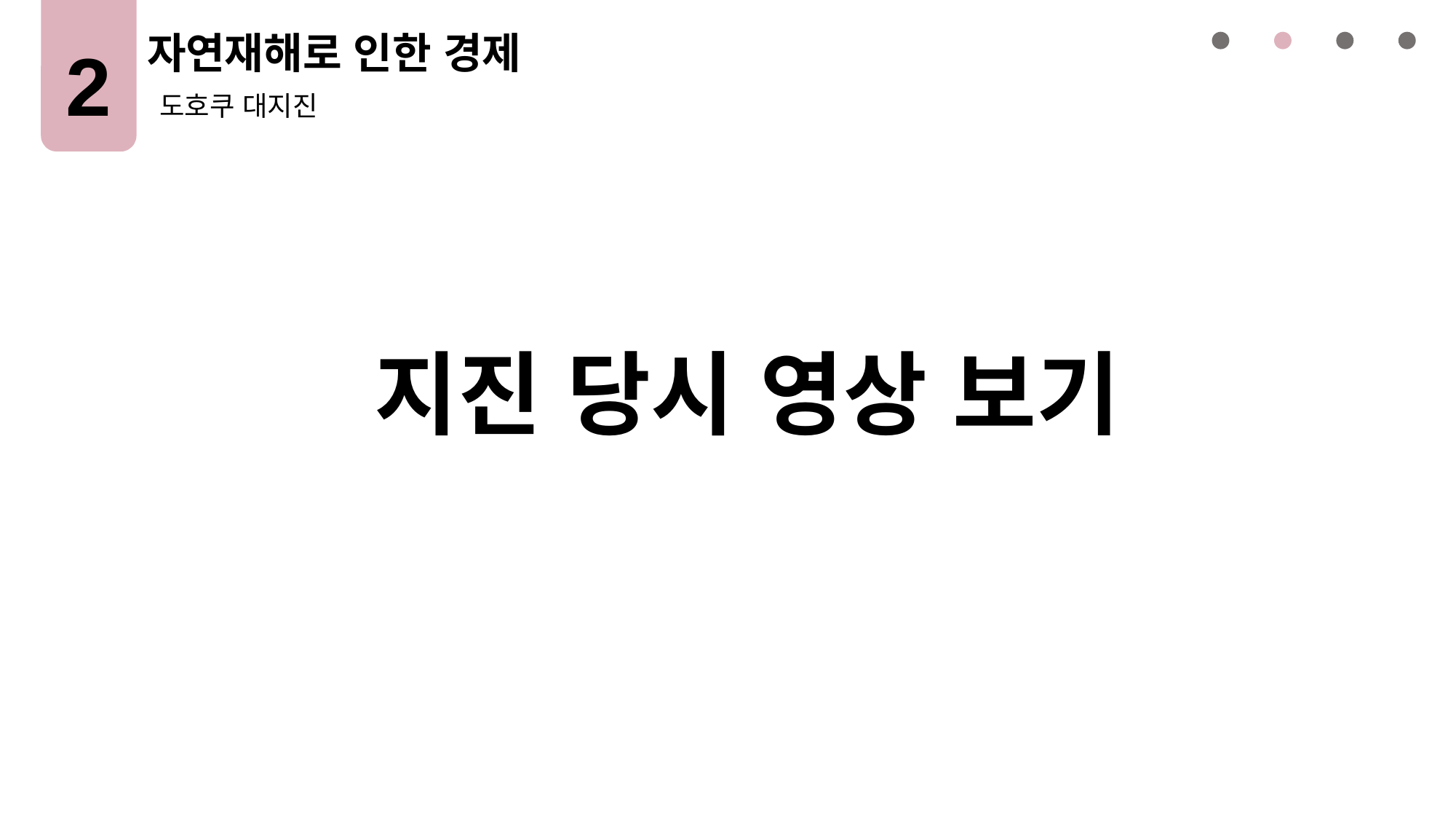

2
자연재해로 인한 경제

도호쿠 대지진
지진 당시 영상 보기